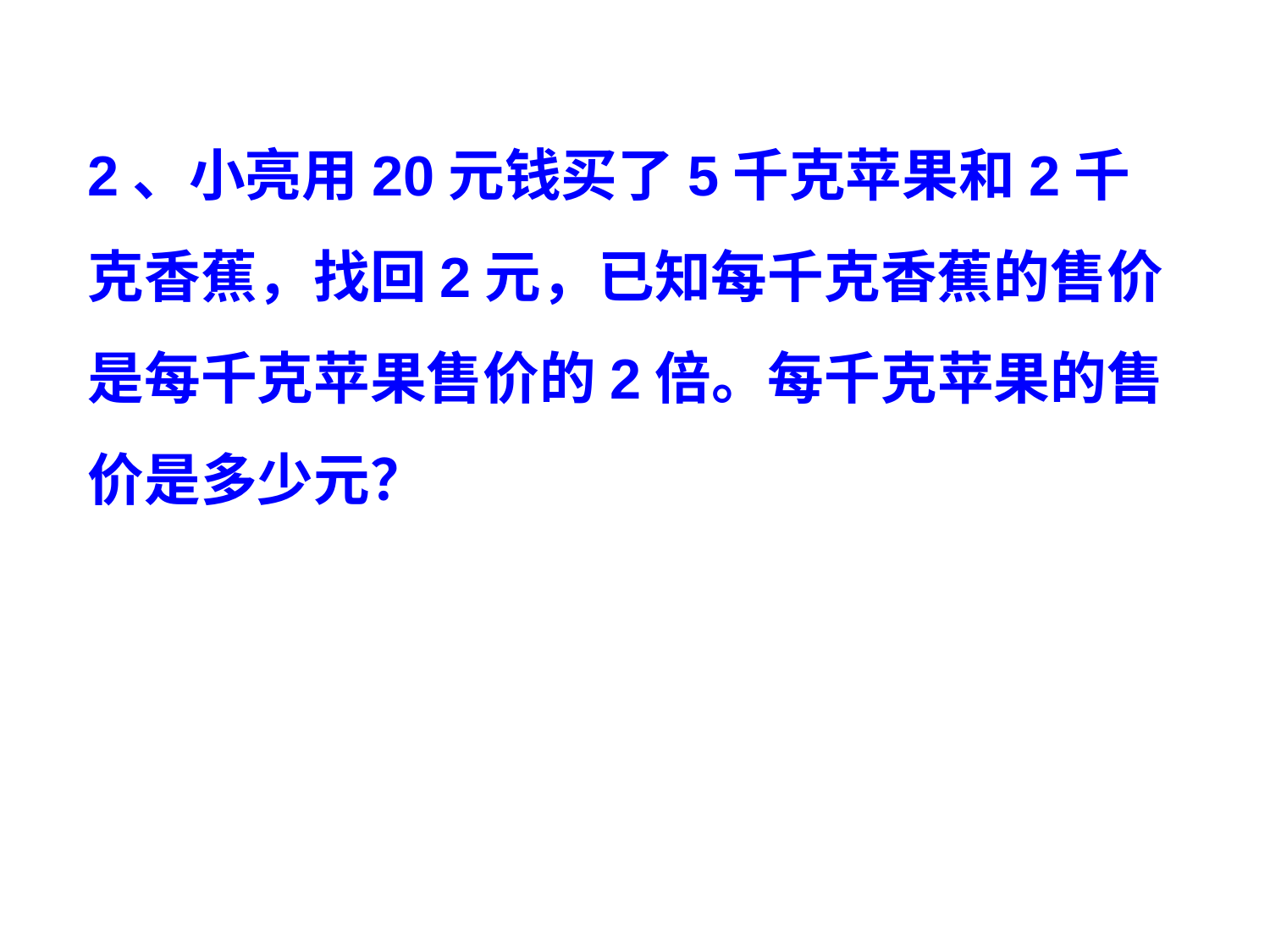

2、小亮用20元钱买了5千克苹果和2千克香蕉，找回2元，已知每千克香蕉的售价是每千克苹果售价的2倍。每千克苹果的售价是多少元？